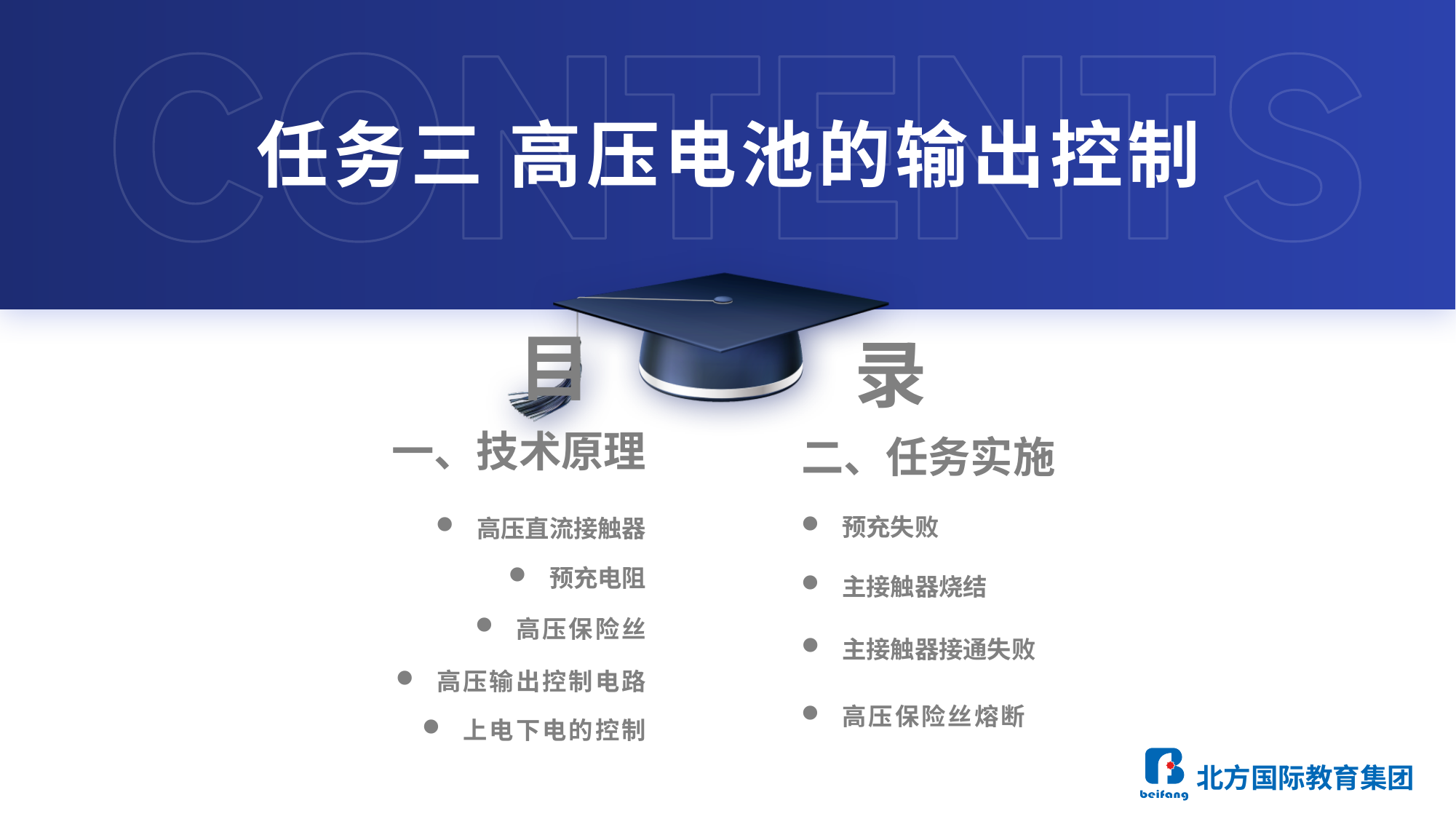

# 任务三 高压电池的输出控制
一、技术原理
二、任务实施
预充失败
高压直流接触器
预充电阻
主接触器烧结
高压保险丝
主接触器接通失败
高压输出控制电路
高压保险丝熔断
上电下电的控制